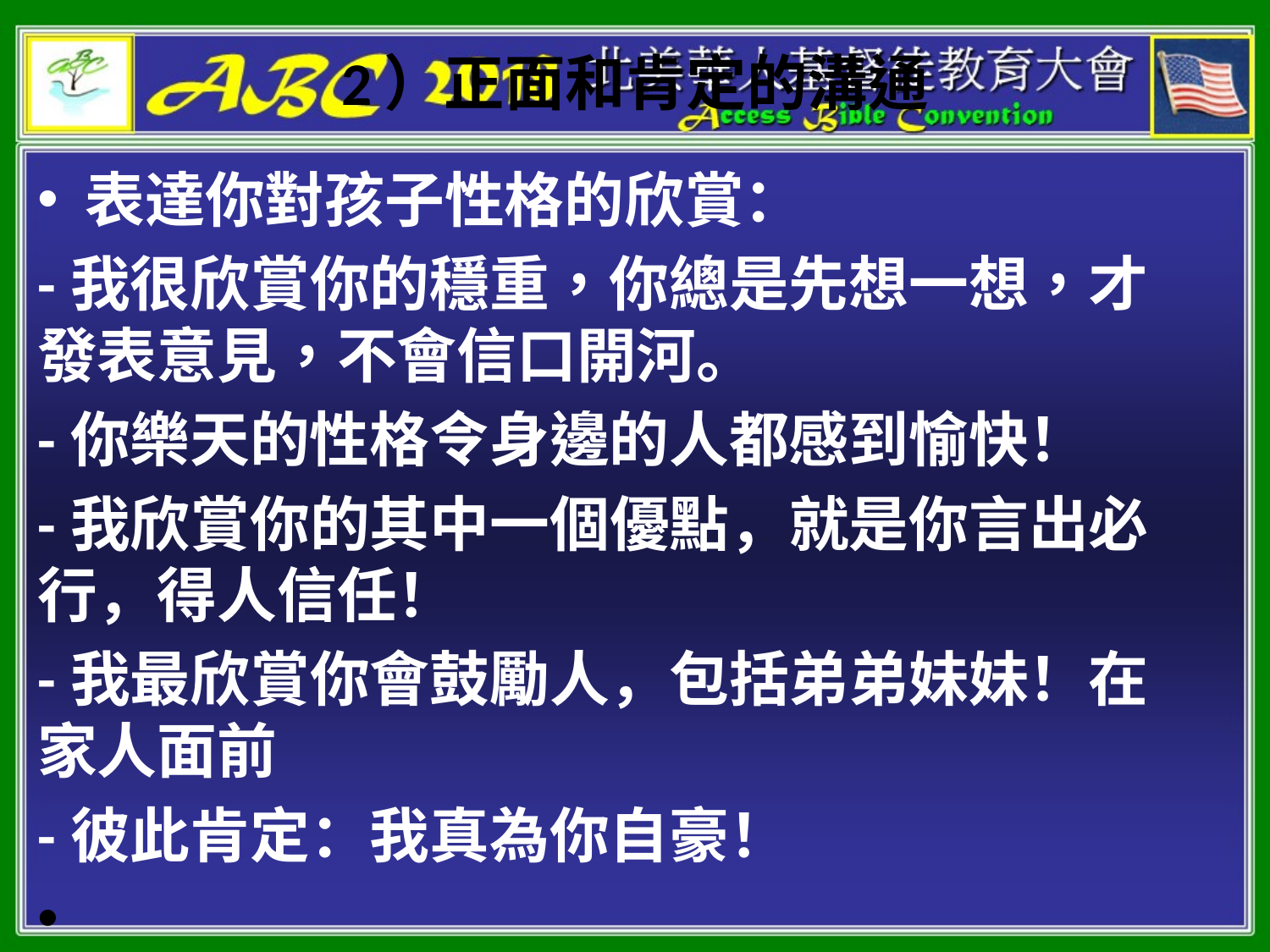

# 2）正面和肯定的溝通
表達你對孩子性格的欣賞：
-我很欣賞你的穩重，你總是先想一想，才發表意見，不會信口開河。
-你樂天的性格令身邊的人都感到愉快！
-我欣賞你的其中一個優點，就是你言出必行，得人信任！
-我最欣賞你會鼓勵人，包括弟弟妹妹！在家人面前
-彼此肯定：我真為你自豪！